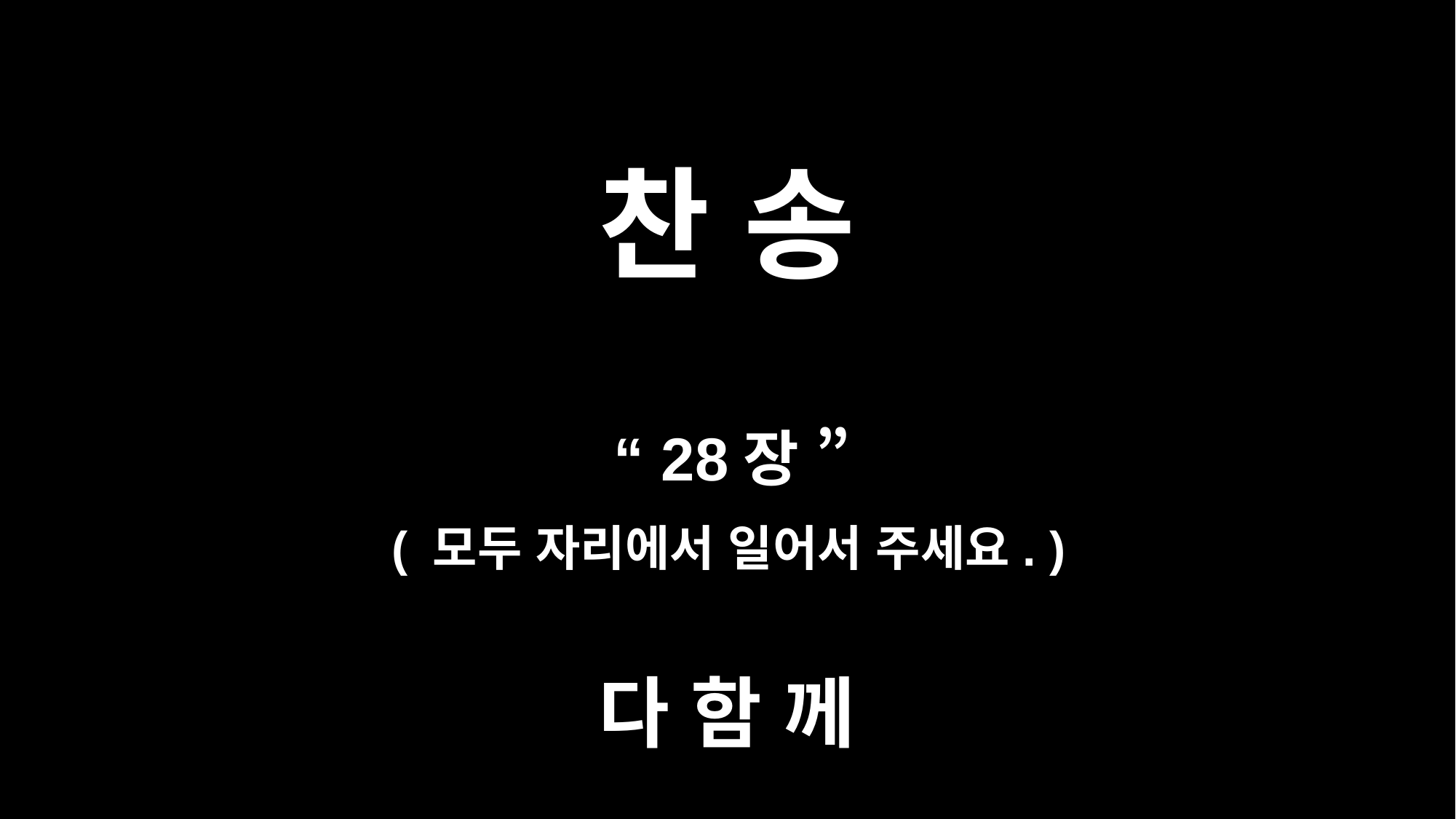

# 찬 송
“ 28장 ”
다 함 께